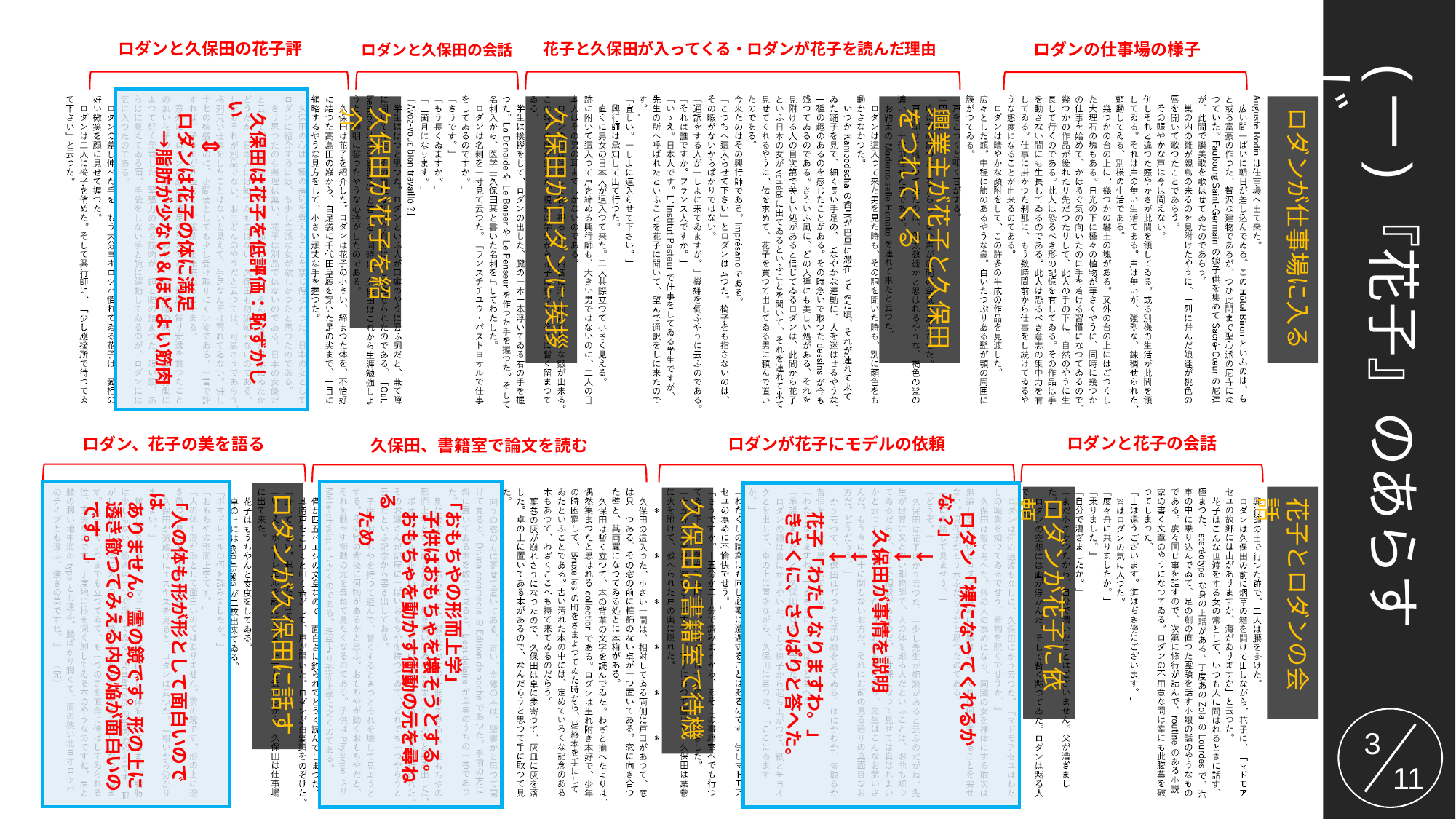

ロダンと久保田の花子評
ロダンの仕事場の様子
花子と久保田が入ってくる・ロダンが花子を読んだ理由
ロダンと久保田の会話
(一)『花子』のあらすじ
  久保田は花子を低評価：恥ずかしい
　　⇕
  ロダンは花子の体に満足
  　→脂肪が少ない＆ほどよい筋肉
久保田が花子を紹介
ロダンが仕事場に入る
久保田がロダンに挨拶
興業主が花子と久保田をつれてくる

ロダンと花子の会話
ロダンが花子にモデルの依頼
ロダン、花子の美を語る
久保田、書籍室で論文を読む
「人の体も形が形として面白いのでは
 ありません。霊の鏡です。形の上に
 透き徹つてみえる内の焔が面白いの
 です。」
「おもちやの形而上学」
　子供はおもちゃを壊そうとする。
　おもちゃを動かす衝動の元を尋ねる
　ため
ロダンが久保田に話す
　ロダン「裸になってくれるかな？」
　　　↓
　　　↓
　　久保田が事情を説明
　　　↓
　　　↓
　花子「わたしなりますわ。」
　きさくに、さつぱりと答へた。
ロダンが花子に依頼
花子とロダンの会話
久保田は書籍室で待機

3
11